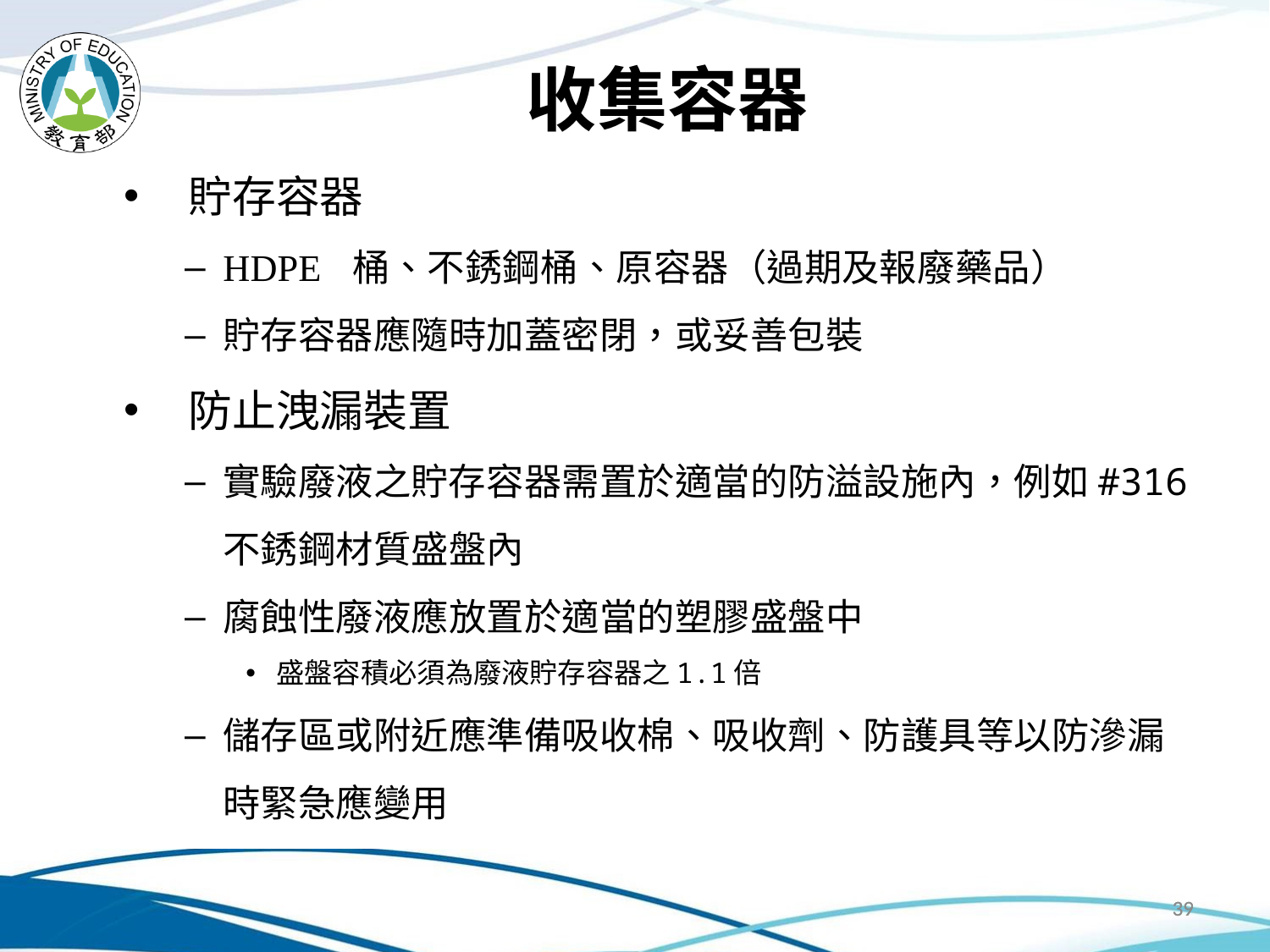

收集容器
 貯存容器
HDPE 桶、不銹鋼桶、原容器（過期及報廢藥品）
貯存容器應隨時加蓋密閉，或妥善包裝
 防止洩漏裝置
實驗廢液之貯存容器需置於適當的防溢設施內，例如#316不銹鋼材質盛盤內
腐蝕性廢液應放置於適當的塑膠盛盤中
盛盤容積必須為廢液貯存容器之1.1倍
儲存區或附近應準備吸收棉、吸收劑、防護具等以防滲漏時緊急應變用
39
39